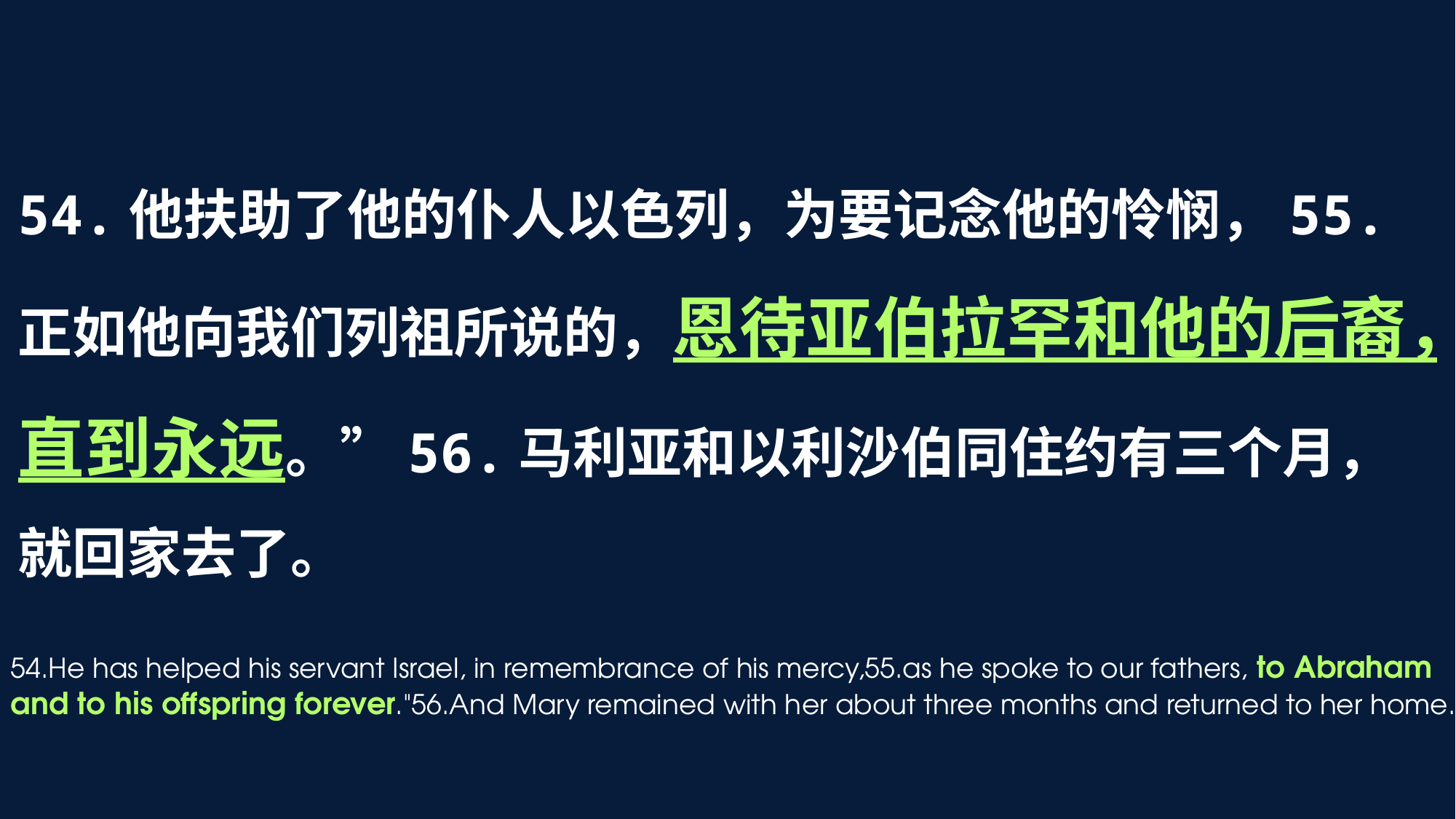

54.他扶助了他的仆人以色列，为要记念他的怜悯，55.正如他向我们列祖所说的，恩待亚伯拉罕和他的后裔，直到永远。”56.马利亚和以利沙伯同住约有三个月，就回家去了。
54.He has helped his servant Israel, in remembrance of his mercy,55.as he spoke to our fathers, to Abraham and to his offspring forever."56.And Mary remained with her about three months and returned to her home.